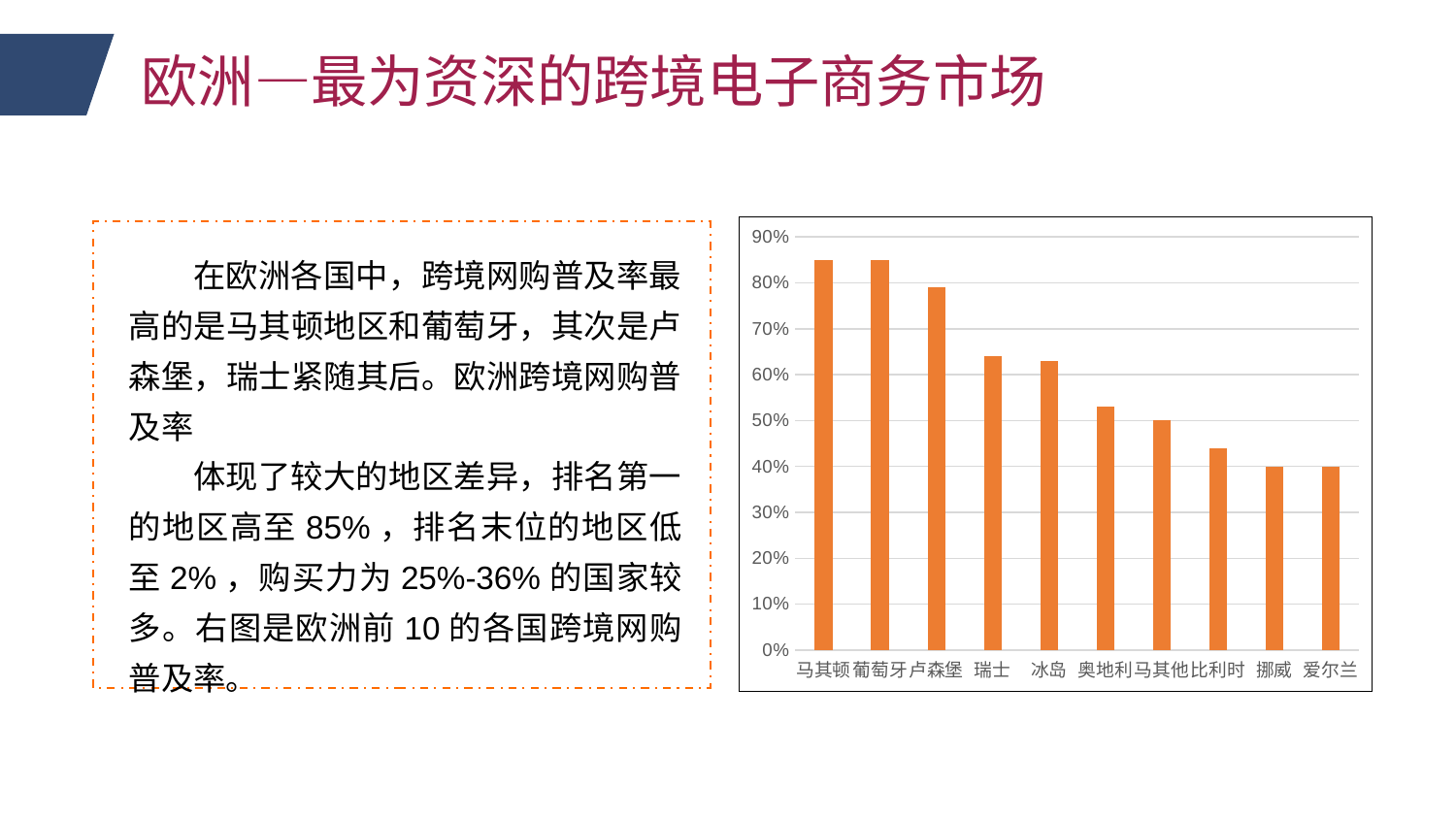

欧洲—最为资深的跨境电子商务市场

### Chart

| Category | 系列 2 |
|---|---|
| 马其顿 | 0.85 |
| 葡萄牙 | 0.85 |
| 卢森堡 | 0.79 |
| 瑞士 | 0.64 |
| 冰岛 | 0.63 |
| 奥地利 | 0.53 |
| 马其他 | 0.5 |
| 比利时 | 0.44 |
| 挪威 | 0.4 |
| 爱尔兰 | 0.4 |
在欧洲各国中，跨境网购普及率最高的是马其顿地区和葡萄牙，其次是卢森堡，瑞士紧随其后。欧洲跨境网购普及率
体现了较大的地区差异，排名第一的地区高至85%，排名末位的地区低至2%，购买力为25%-36%的国家较多。右图是欧洲前10的各国跨境网购普及率。